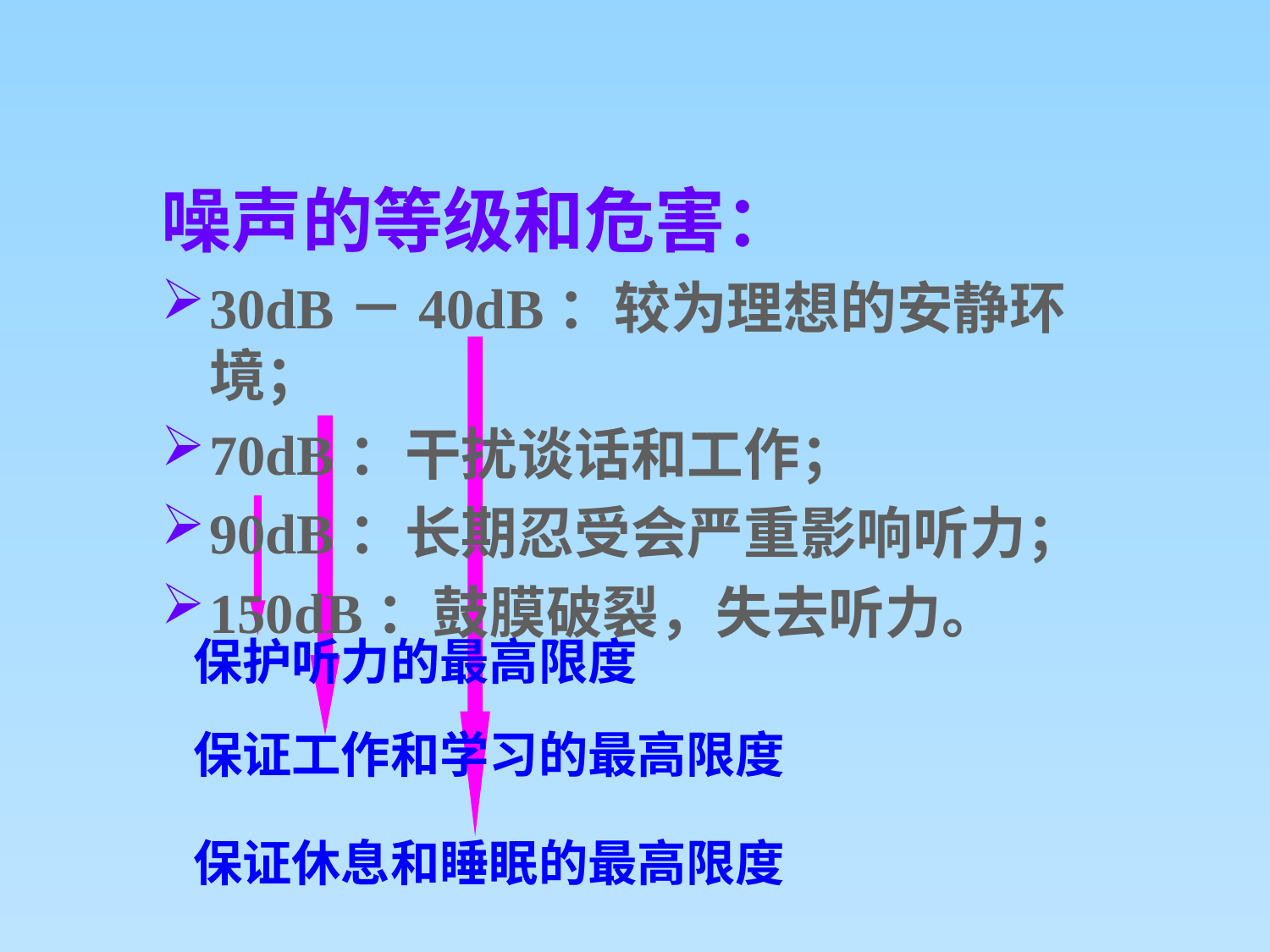

噪声的等级和危害：
30dB－40dB：较为理想的安静环境；
70dB：干扰谈话和工作；
90dB：长期忍受会严重影响听力；
150dB：鼓膜破裂，失去听力。

保护听力的最高限度
保证工作和学习的最高限度
保证休息和睡眠的最高限度